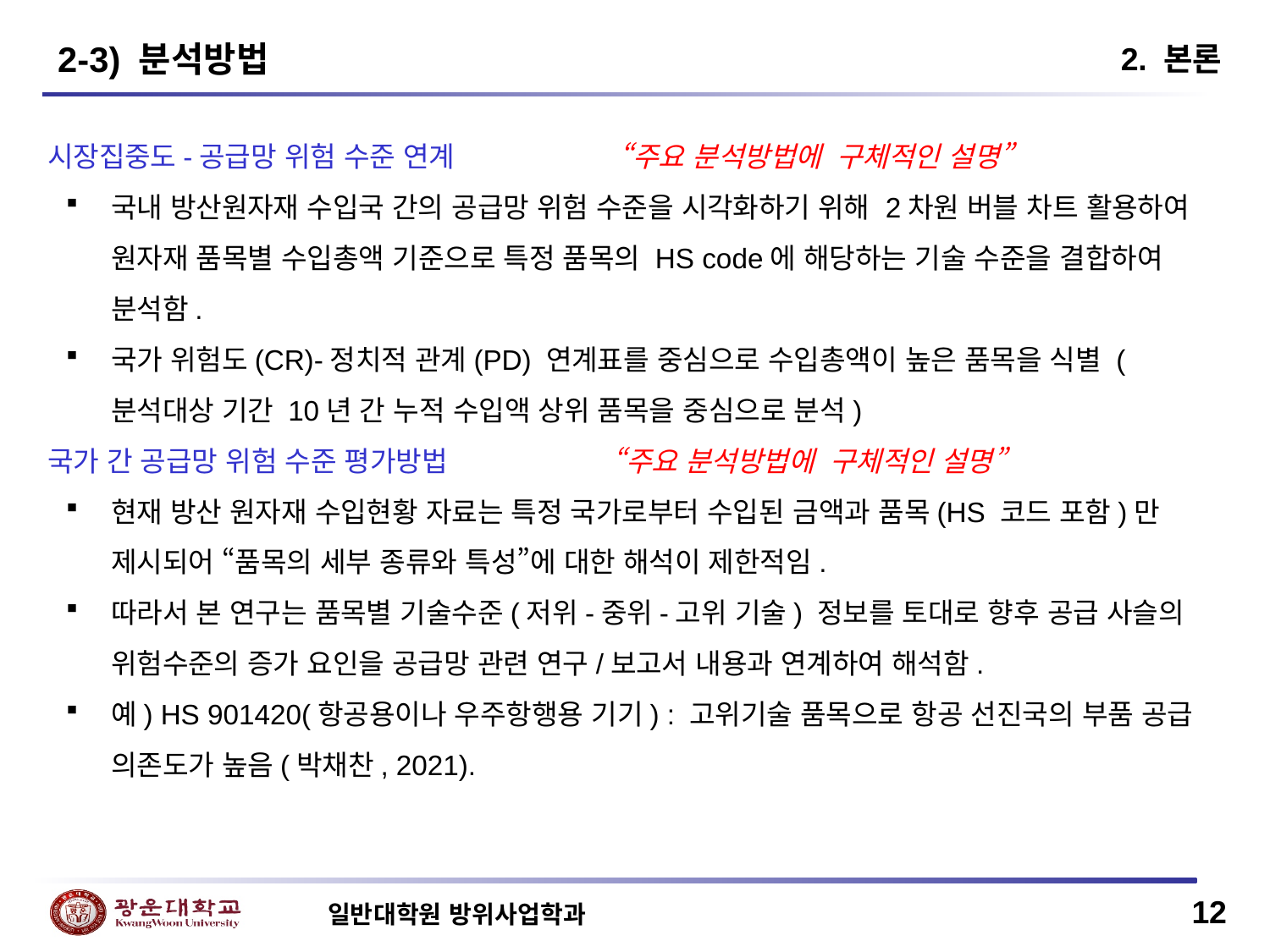

2-3) 분석방법
2. 본론
시장집중도-공급망 위험 수준 연계                     “주요 분석방법에  구체적인 설명”
국내 방산원자재 수입국 간의 공급망 위험 수준을 시각화하기 위해 2차원 버블 차트 활용하여 원자재 품목별 수입총액 기준으로 특정 품목의 HS code에 해당하는 기술 수준을 결합하여 분석함.
국가 위험도(CR)-정치적 관계(PD) 연계표를 중심으로 수입총액이 높은 품목을 식별 (분석대상 기간 10년 간 누적 수입액 상위 품목을 중심으로 분석)
국가 간 공급망 위험 수준 평가방법                     “주요 분석방법에  구체적인 설명”
현재 방산 원자재 수입현황 자료는 특정 국가로부터 수입된 금액과 품목(HS 코드 포함)만 제시되어 “품목의 세부 종류와 특성”에 대한 해석이 제한적임.
따라서 본 연구는 품목별 기술수준(저위-중위-고위 기술) 정보를 토대로 향후 공급 사슬의 위험수준의 증가 요인을 공급망 관련 연구/보고서 내용과 연계하여 해석함.
예) HS 901420(항공용이나 우주항행용 기기) : 고위기술 품목으로 항공 선진국의 부품 공급 의존도가 높음(박채찬, 2021).